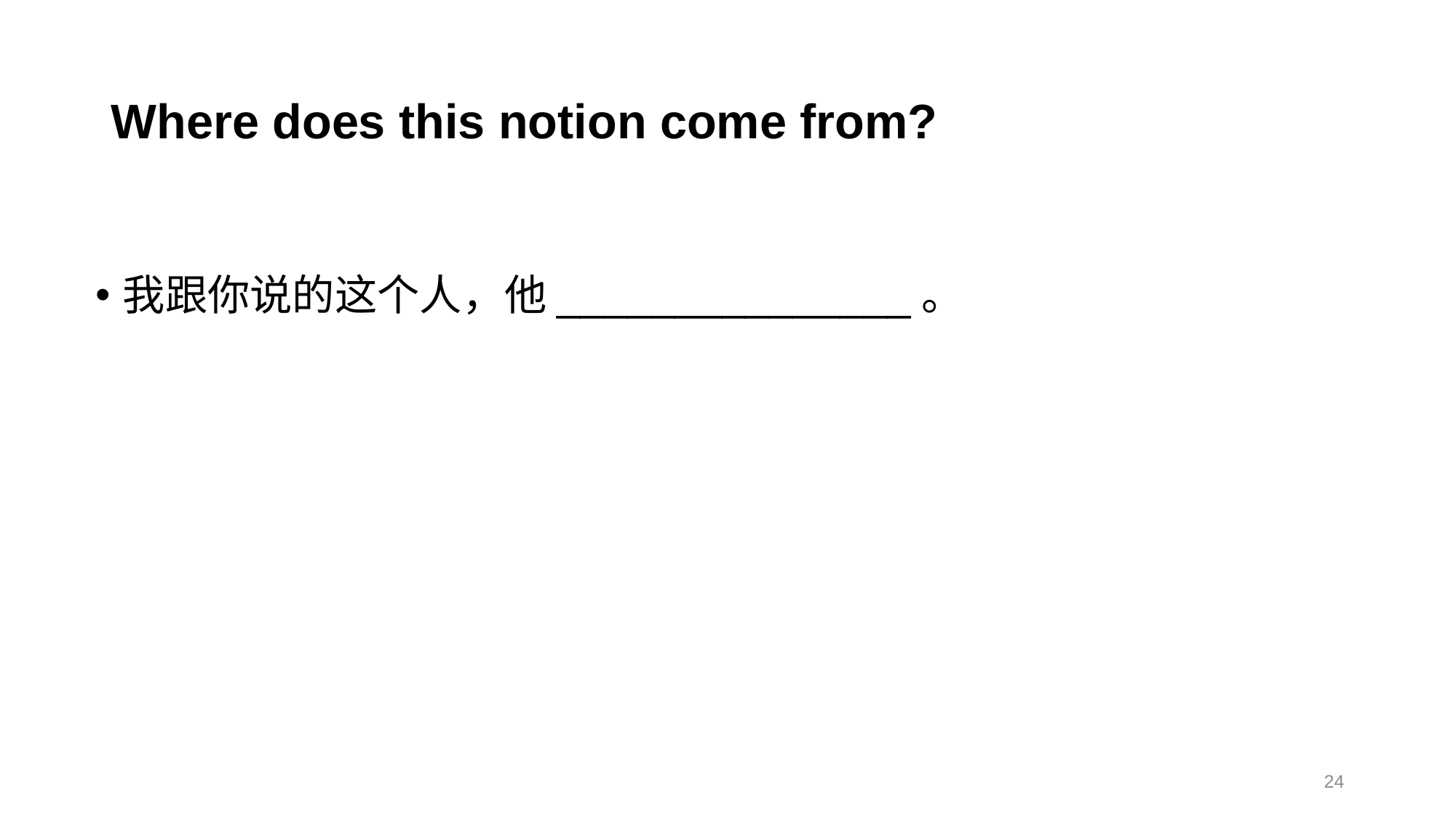

# Where does this notion come from?
我跟你说的这个人，他_______________。

24